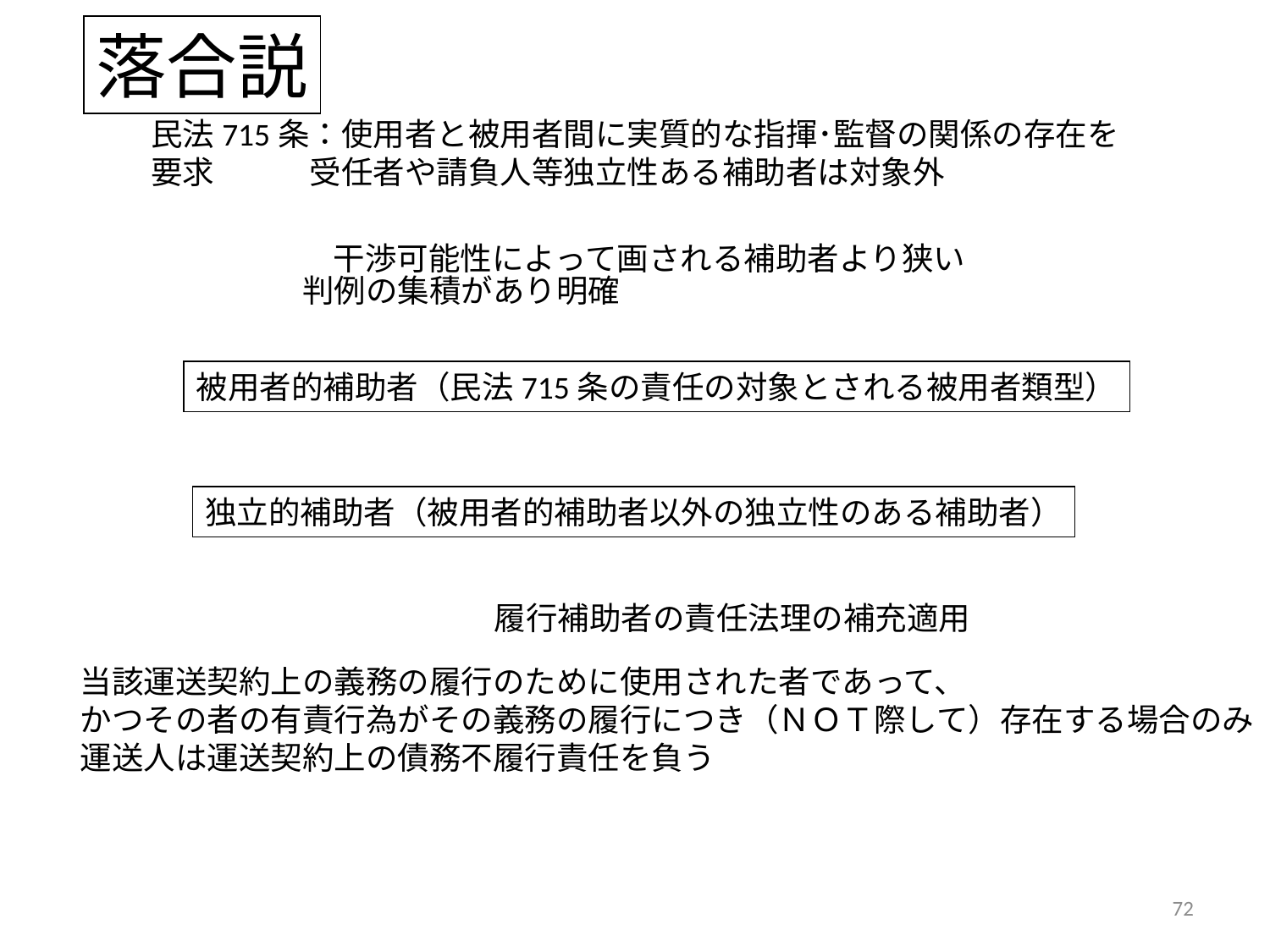

落合説
民法715条：使用者と被用者間に実質的な指揮･監督の関係の存在を
要求　　　受任者や請負人等独立性ある補助者は対象外
干渉可能性によって画される補助者より狭い
判例の集積があり明確
被用者的補助者（民法715条の責任の対象とされる被用者類型）
独立的補助者（被用者的補助者以外の独立性のある補助者）
履行補助者の責任法理の補充適用
当該運送契約上の義務の履行のために使用された者であって、
かつその者の有責行為がその義務の履行につき（ＮＯＴ際して）存在する場合のみ
運送人は運送契約上の債務不履行責任を負う
72